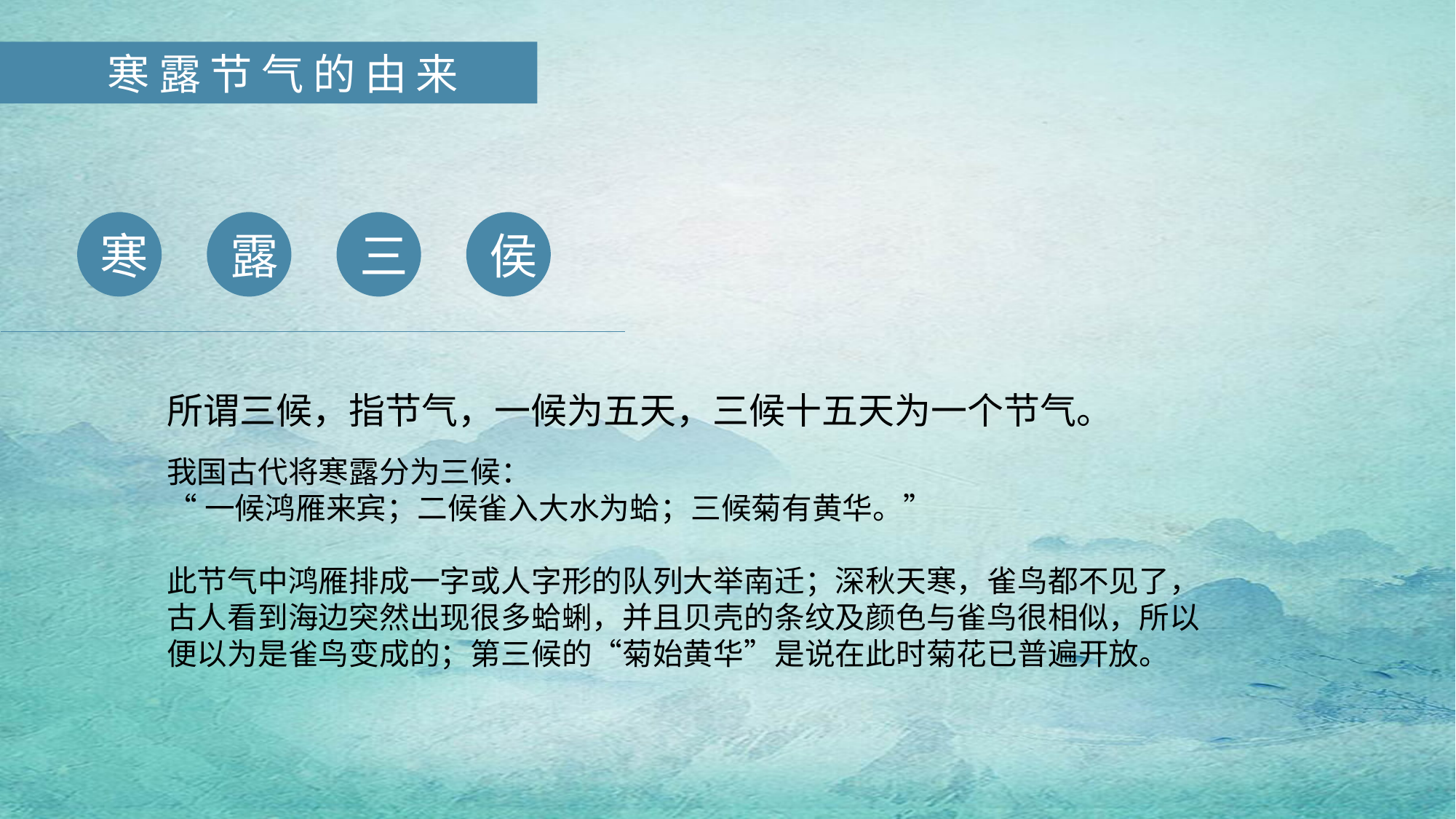

寒露节气的由来
寒
露
三
侯
所谓三候，指节气，一候为五天，三候十五天为一个节气。
我国古代将寒露分为三候：
“一候鸿雁来宾；二候雀入大水为蛤；三候菊有黄华。”

此节气中鸿雁排成一字或人字形的队列大举南迁；深秋天寒，雀鸟都不见了，古人看到海边突然出现很多蛤蜊，并且贝壳的条纹及颜色与雀鸟很相似，所以便以为是雀鸟变成的；第三候的“菊始黄华”是说在此时菊花已普遍开放。